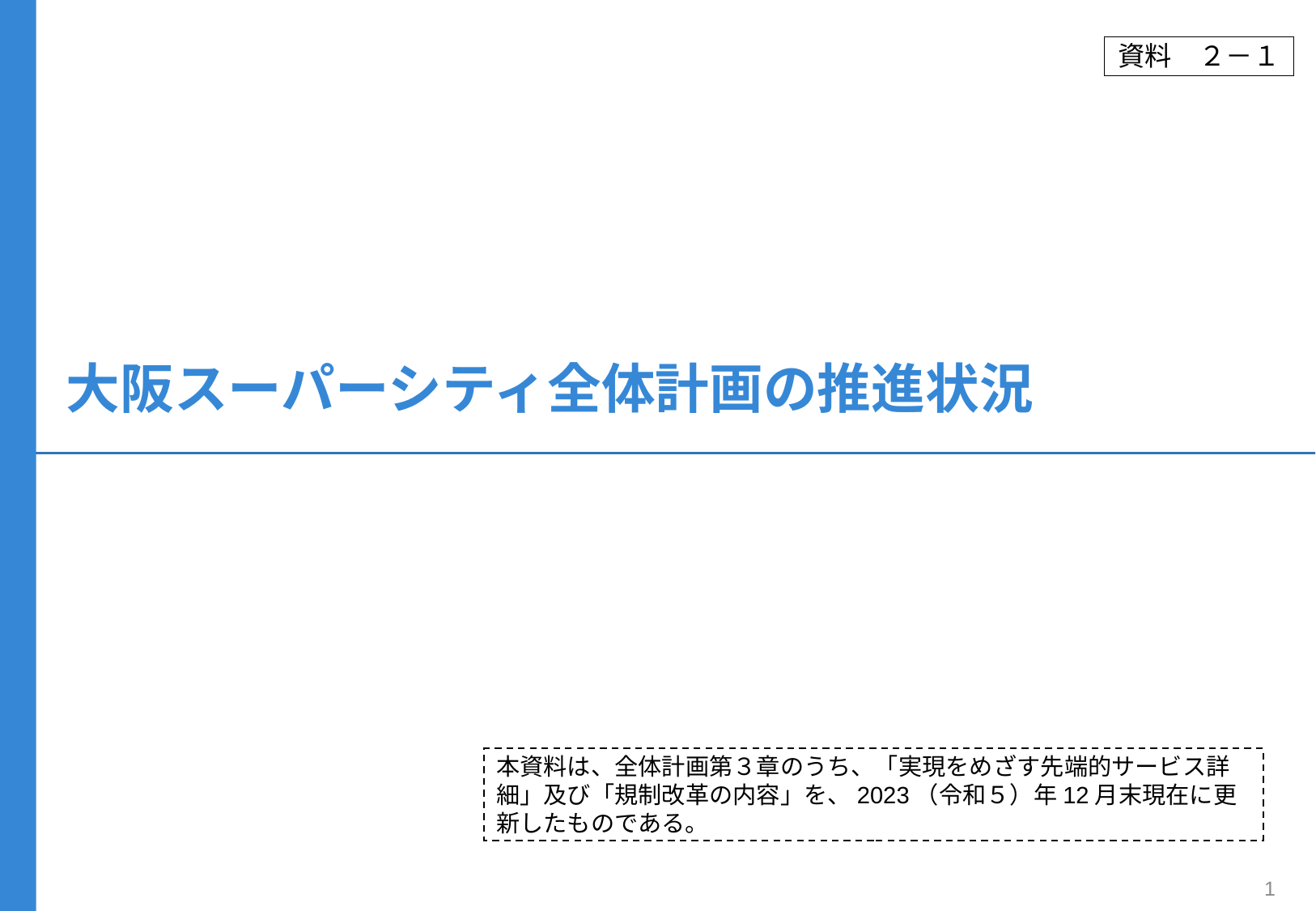

資料　２－１
# 大阪スーパーシティ全体計画の推進状況
本資料は、全体計画第３章のうち、「実現をめざす先端的サービス詳細」及び「規制改革の内容」を、2023（令和５）年12月末現在に更新したものである。
1